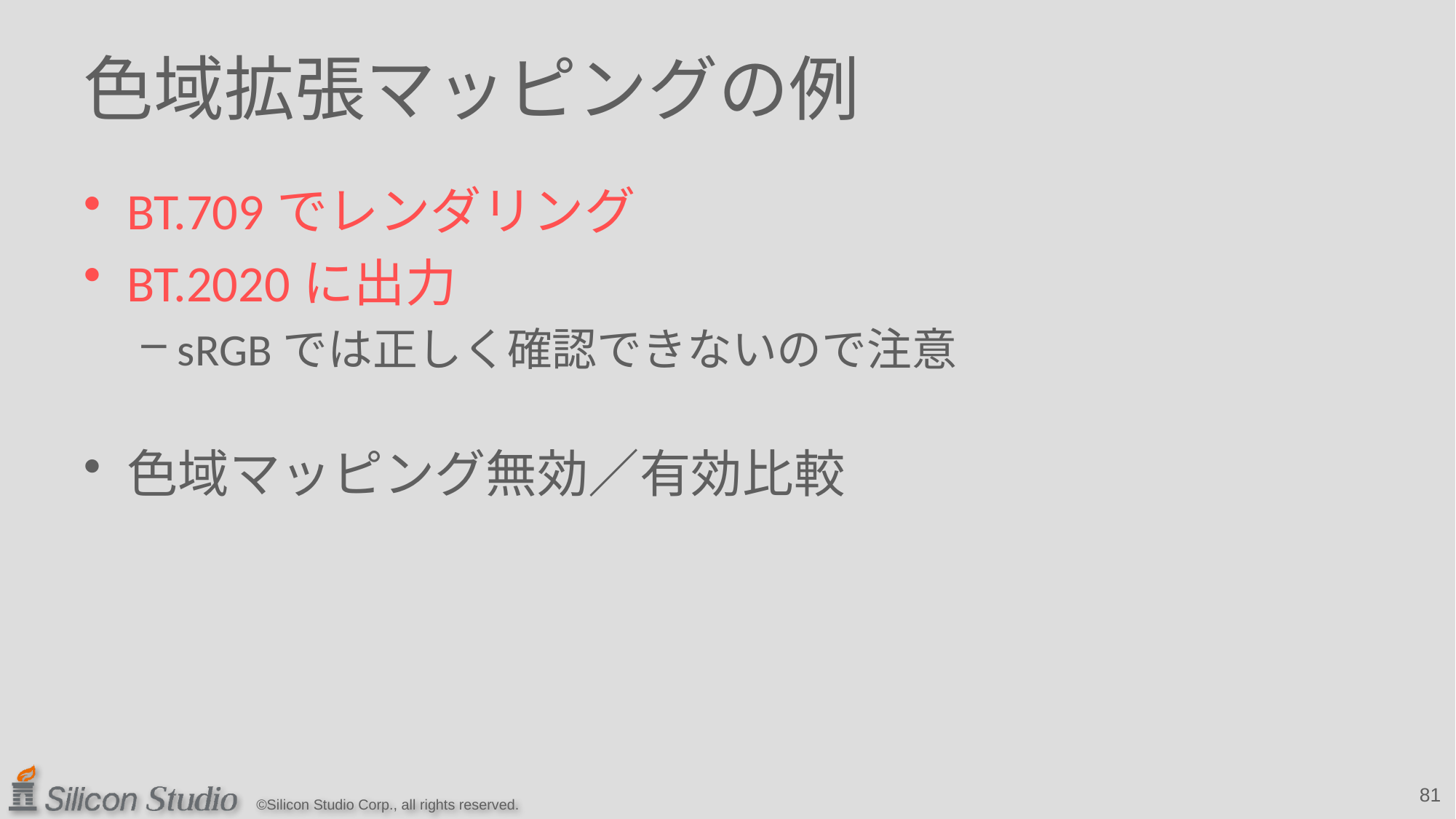

# 色域拡張マッピングの例
BT.709でレンダリング
BT.2020に出力
sRGBでは正しく確認できないので注意

色域マッピング無効／有効比較
81